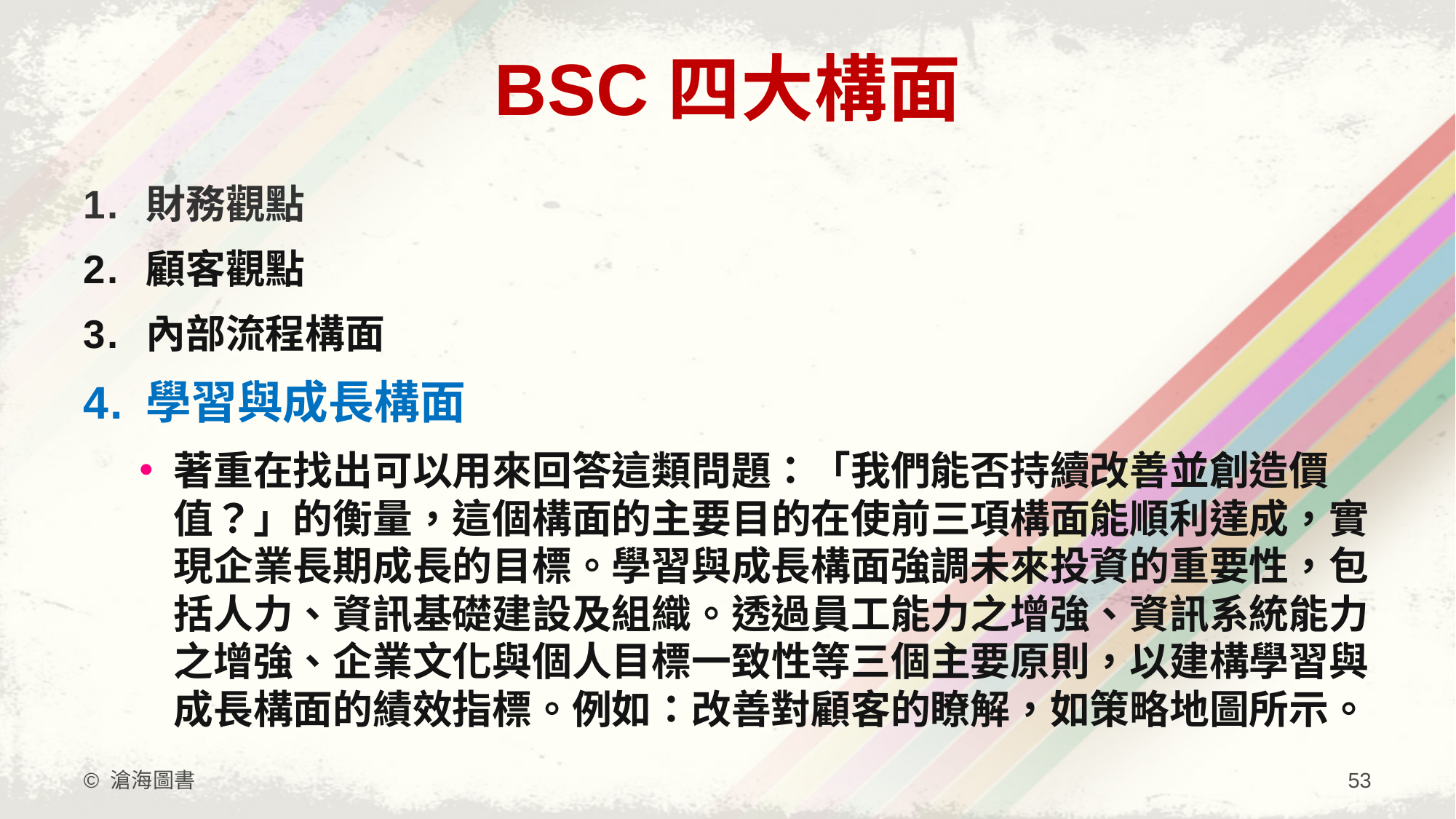

# BSC四大構面
財務觀點
顧客觀點
內部流程構面
學習與成長構面
著重在找出可以用來回答這類問題：「我們能否持續改善並創造價值？」的衡量，這個構面的主要目的在使前三項構面能順利達成，實現企業長期成長的目標。學習與成長構面強調未來投資的重要性，包括人力、資訊基礎建設及組織。透過員工能力之增強、資訊系統能力之增強、企業文化與個人目標一致性等三個主要原則，以建構學習與成長構面的績效指標。例如：改善對顧客的瞭解，如策略地圖所示。
© 滄海圖書
53